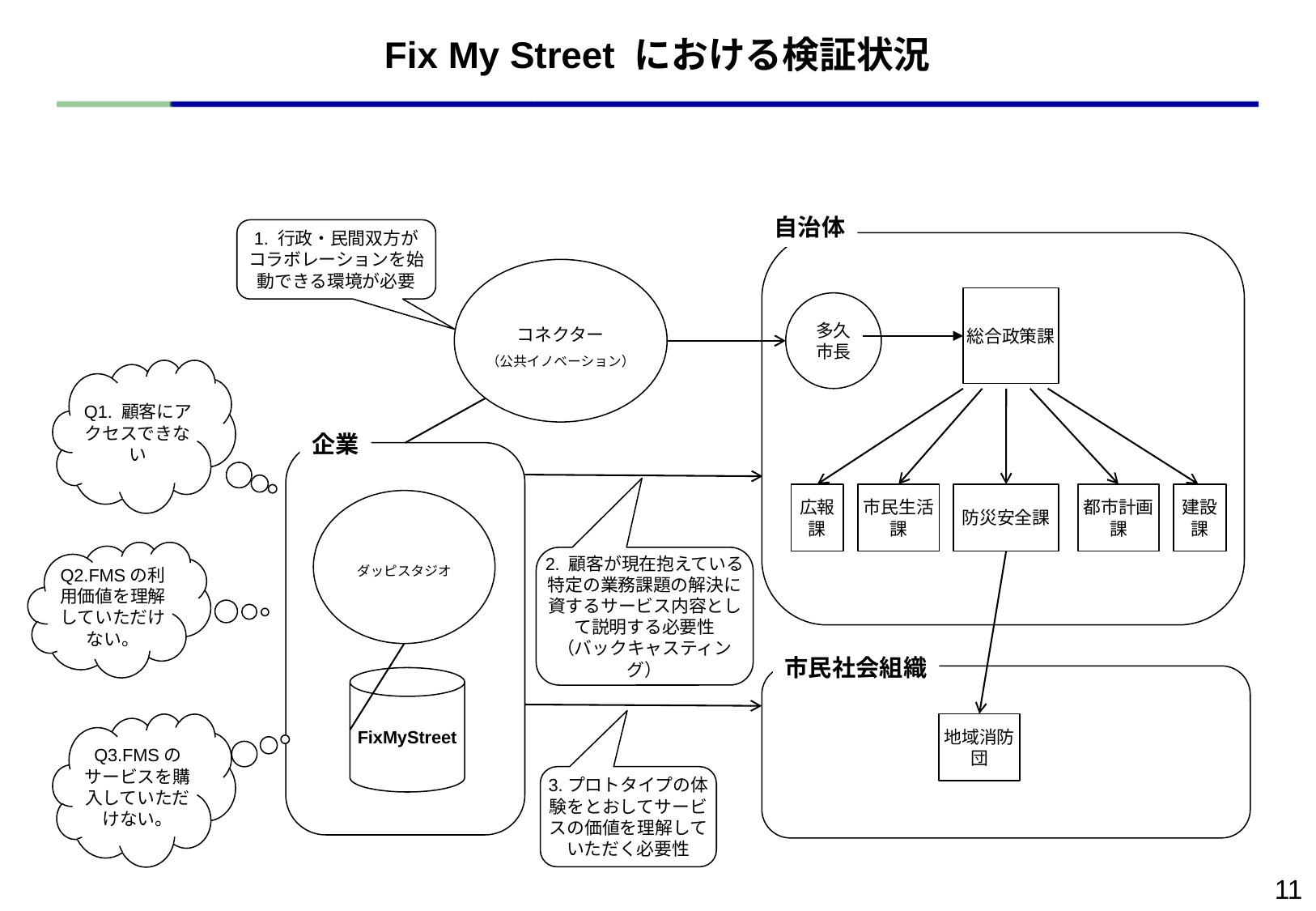

# Fix My Street における検証状況
自治体
1. 行政・民間双方が
コラボレーションを始動できる環境が必要

コネクター
（公共イノベーション）
総合政策課
多久
市長
Q1. 顧客にアクセスできない
企業

広報課
市民生活課
防災安全課
都市計画課
建設課
ダッピスタジオ
Q2.FMSの利用価値を理解していただけない。
2. 顧客が現在抱えている特定の業務課題の解決に資するサービス内容として説明する必要性
（バックキャスティング）
市民社会組織

FixMyStreet
Q3.FMSのサービスを購入していただけない。
地域消防団
3.プロトタイプの体験をとおしてサービスの価値を理解していただく必要性